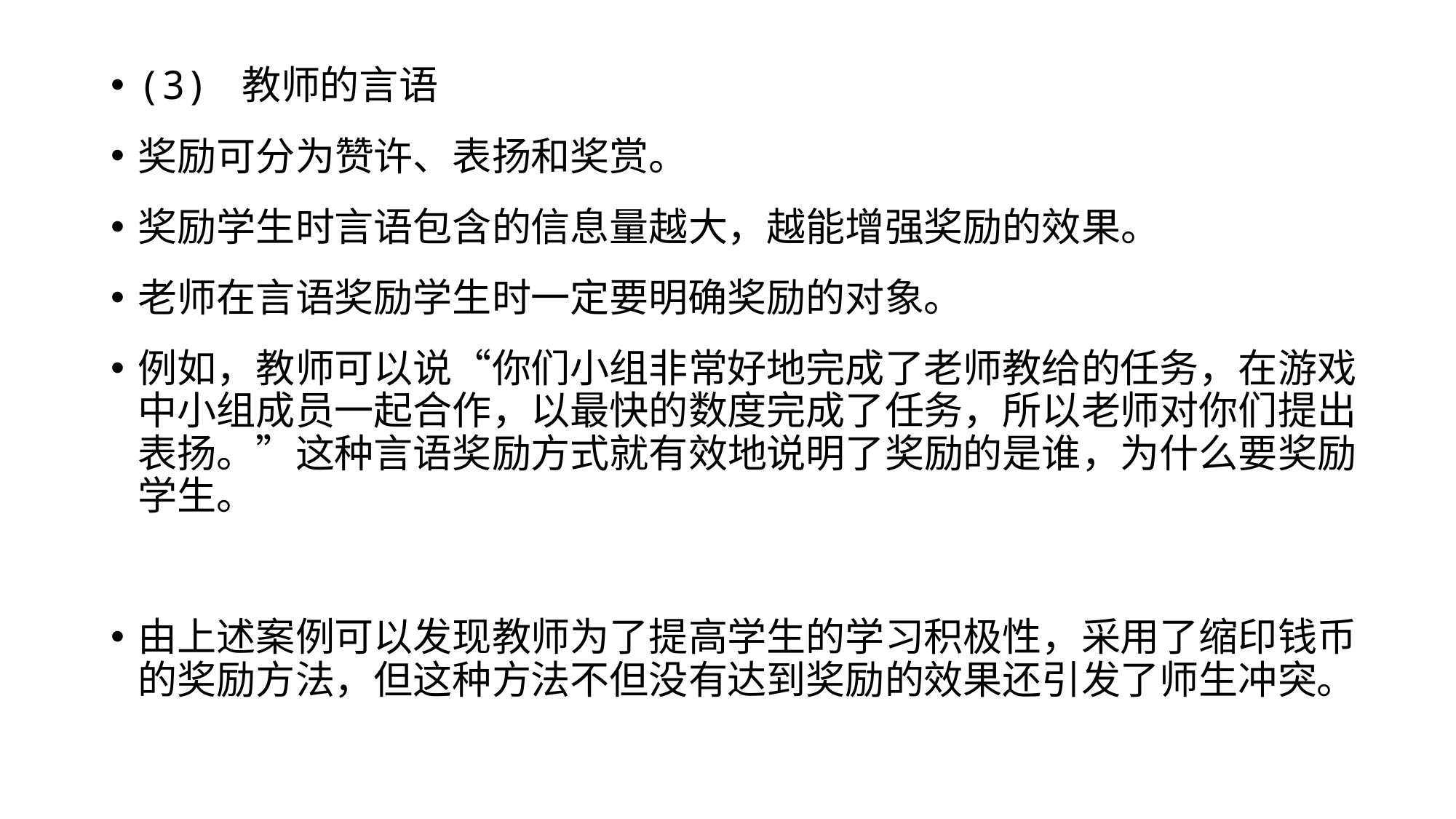

(3) 教师的言语
奖励可分为赞许、表扬和奖赏。
奖励学生时言语包含的信息量越大，越能增强奖励的效果。
老师在言语奖励学生时一定要明确奖励的对象。
例如，教师可以说“你们小组非常好地完成了老师教给的任务，在游戏中小组成员一起合作，以最快的数度完成了任务，所以老师对你们提出表扬。”这种言语奖励方式就有效地说明了奖励的是谁，为什么要奖励学生。

由上述案例可以发现教师为了提高学生的学习积极性，采用了缩印钱币的奖励方法，但这种方法不但没有达到奖励的效果还引发了师生冲突。